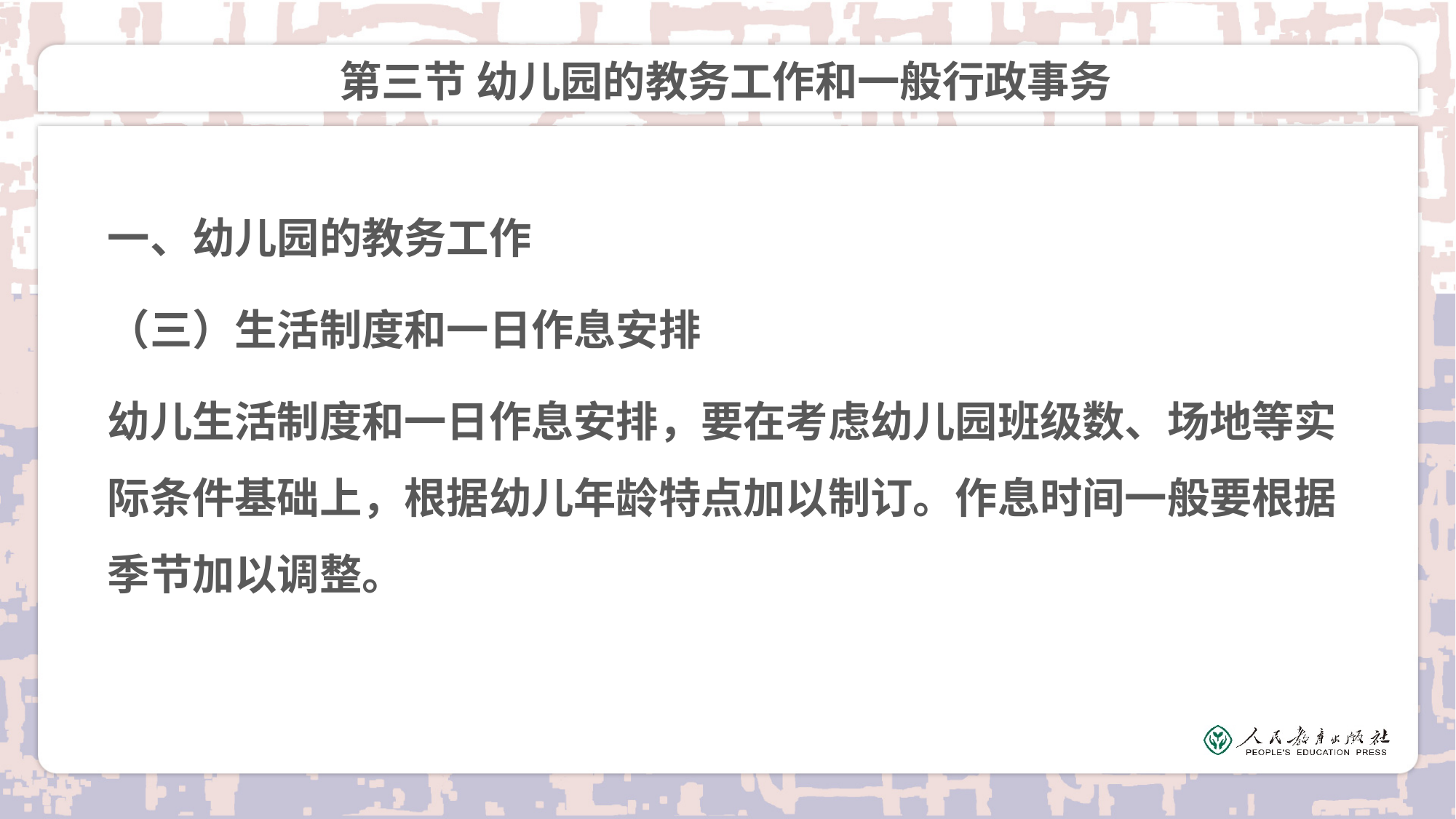

# 第三节 幼儿园的教务工作和一般行政事务
一、幼儿园的教务工作
（三）生活制度和一日作息安排
幼儿生活制度和一日作息安排，要在考虑幼儿园班级数、场地等实际条件基础上，根据幼儿年龄特点加以制订。作息时间一般要根据季节加以调整。